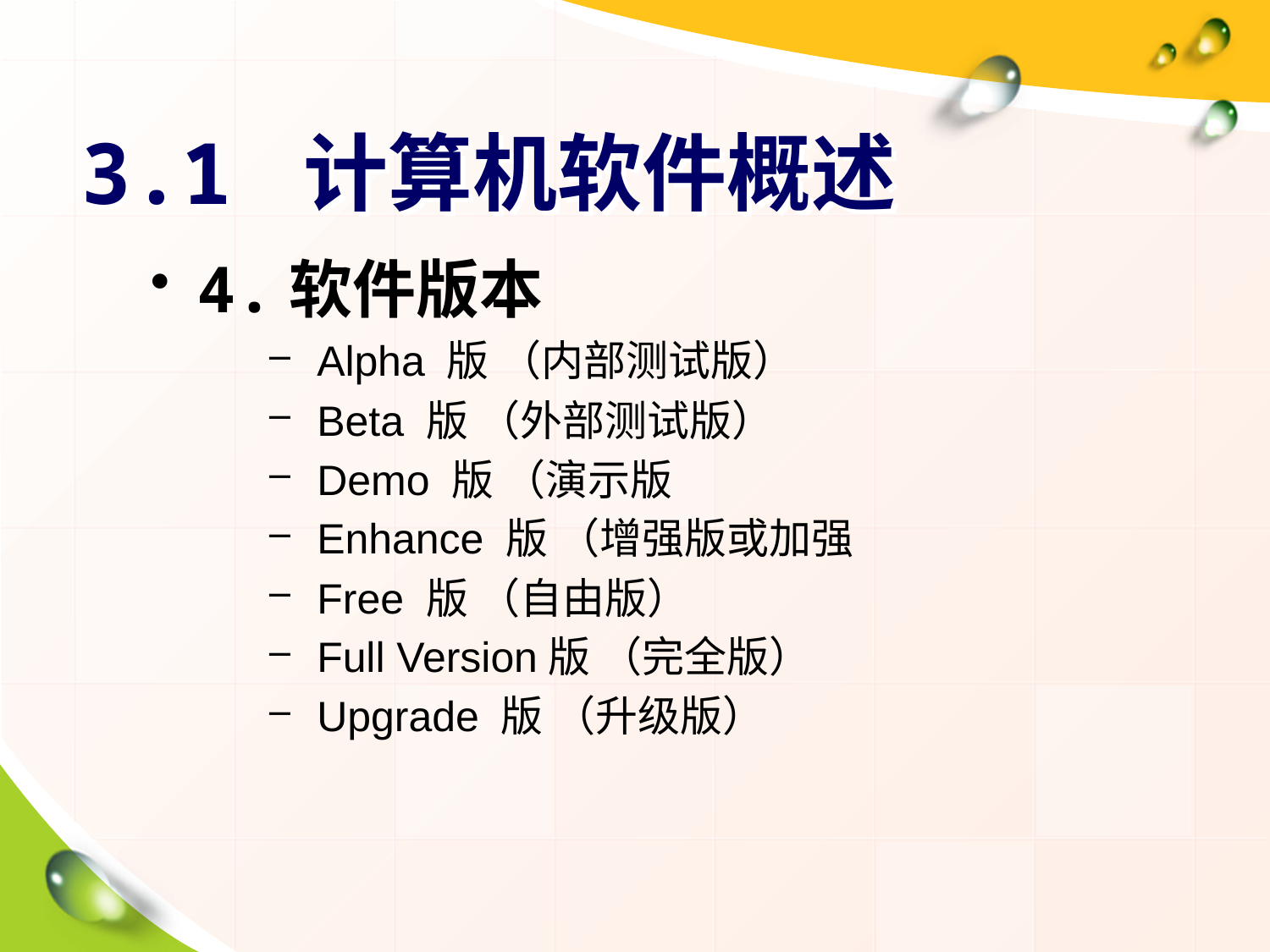

# 3.1 计算机软件概述
4.软件版本
Alpha 版 （内部测试版）
Beta 版 （外部测试版）
Demo 版 （演示版
Enhance 版 （增强版或加强
Free 版 （自由版）
Full Version版 （完全版）
Upgrade 版 （升级版）